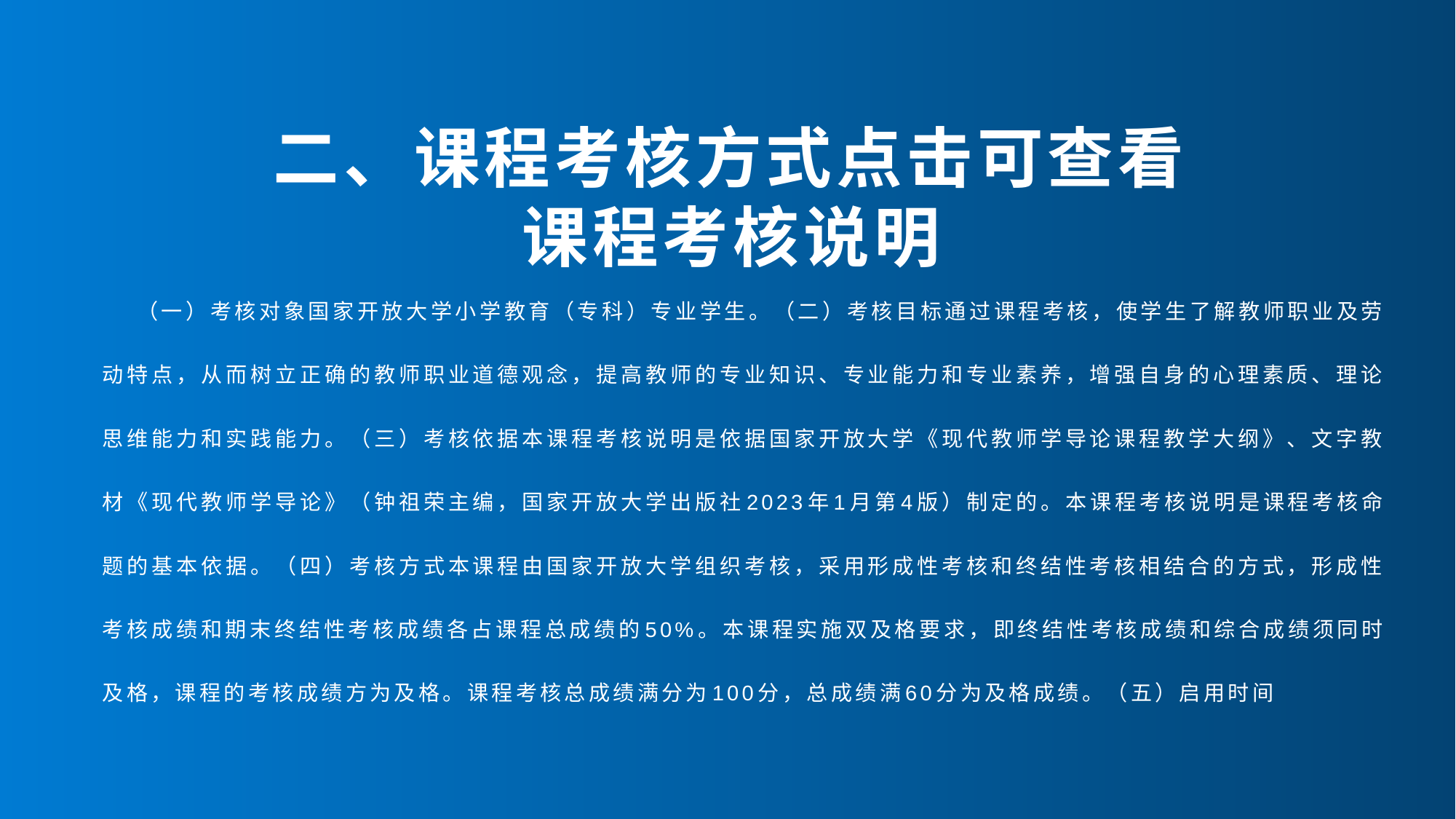

# 二、课程考核方式点击可查看 课程考核说明
     （一）考核对象国家开放大学小学教育（专科）专业学生。（二）考核目标通过课程考核，使学生了解教师职业及劳动特点，从而树立正确的教师职业道德观念，提高教师的专业知识、专业能力和专业素养，增强自身的心理素质、理论思维能力和实践能力。（三）考核依据本课程考核说明是依据国家开放大学《现代教师学导论课程教学大纲》、文字教材《现代教师学导论》（钟祖荣主编，国家开放大学出版社2023年1月第4版）制定的。本课程考核说明是课程考核命题的基本依据。（四）考核方式本课程由国家开放大学组织考核，采用形成性考核和终结性考核相结合的方式，形成性考核成绩和期末终结性考核成绩各占课程总成绩的50%。本课程实施双及格要求，即终结性考核成绩和综合成绩须同时及格，课程的考核成绩方为及格。课程考核总成绩满分为100分，总成绩满60分为及格成绩。（五）启用时间